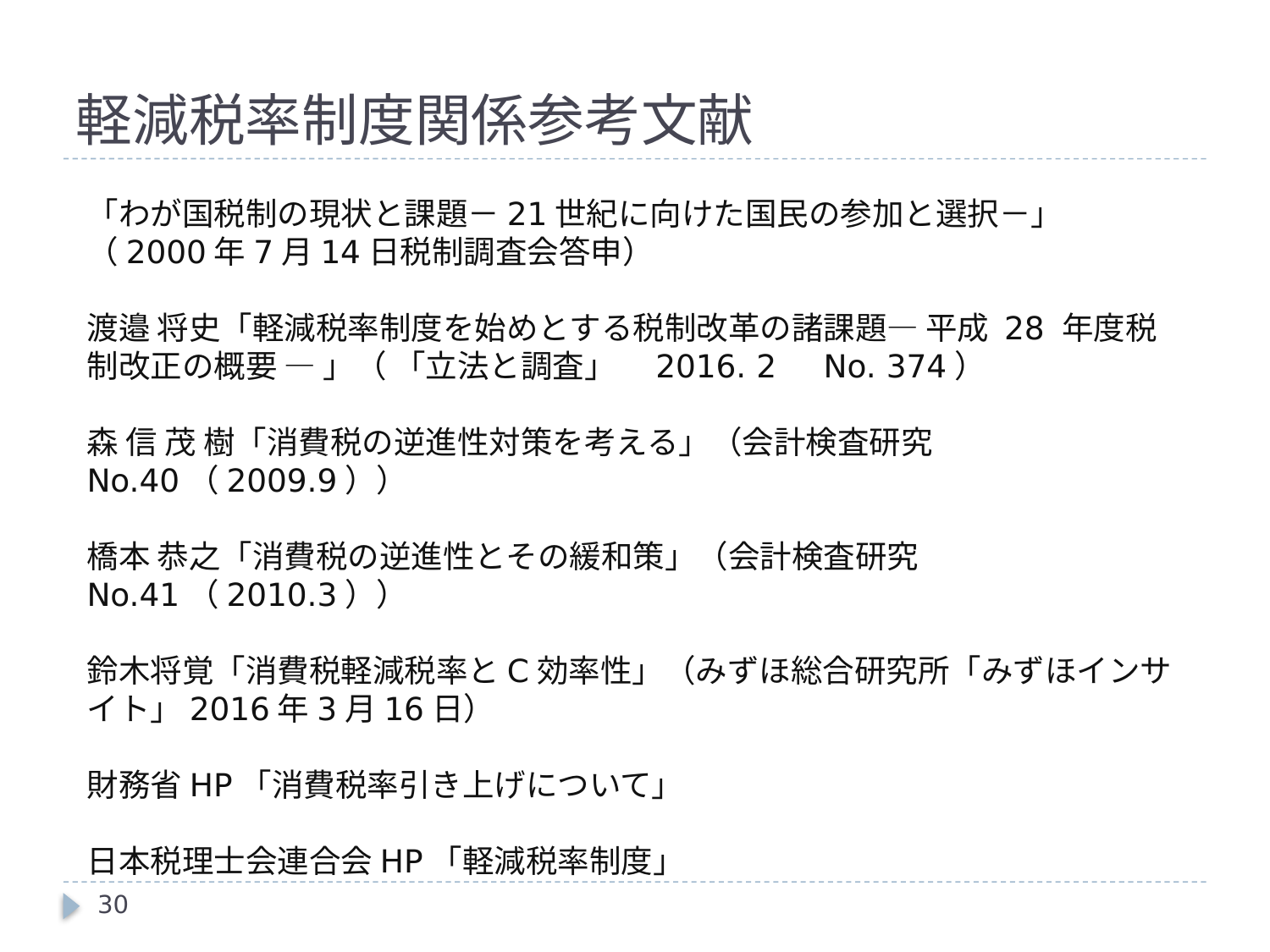

# 軽減税率制度関係参考文献
「わが国税制の現状と課題－21世紀に向けた国民の参加と選択－」 （2000年7月14日税制調査会答申）

渡邉 将史「軽減税率制度を始めとする税制改革の諸課題― 平成 28 年度税制改正の概要 ― 」（ 「立法と調査」　2016. 2　No. 374）

森 信 茂 樹「消費税の逆進性対策を考える」（会計検査研究 No.40（2009.9））

橋本 恭之「消費税の逆進性とその緩和策」（会計検査研究 No.41（2010.3））

鈴木将覚「消費税軽減税率とC効率性」（みずほ総合研究所「みずほインサイト」2016年3月16日）

財務省HP「消費税率引き上げについて」

日本税理士会連合会HP「軽減税率制度」

30